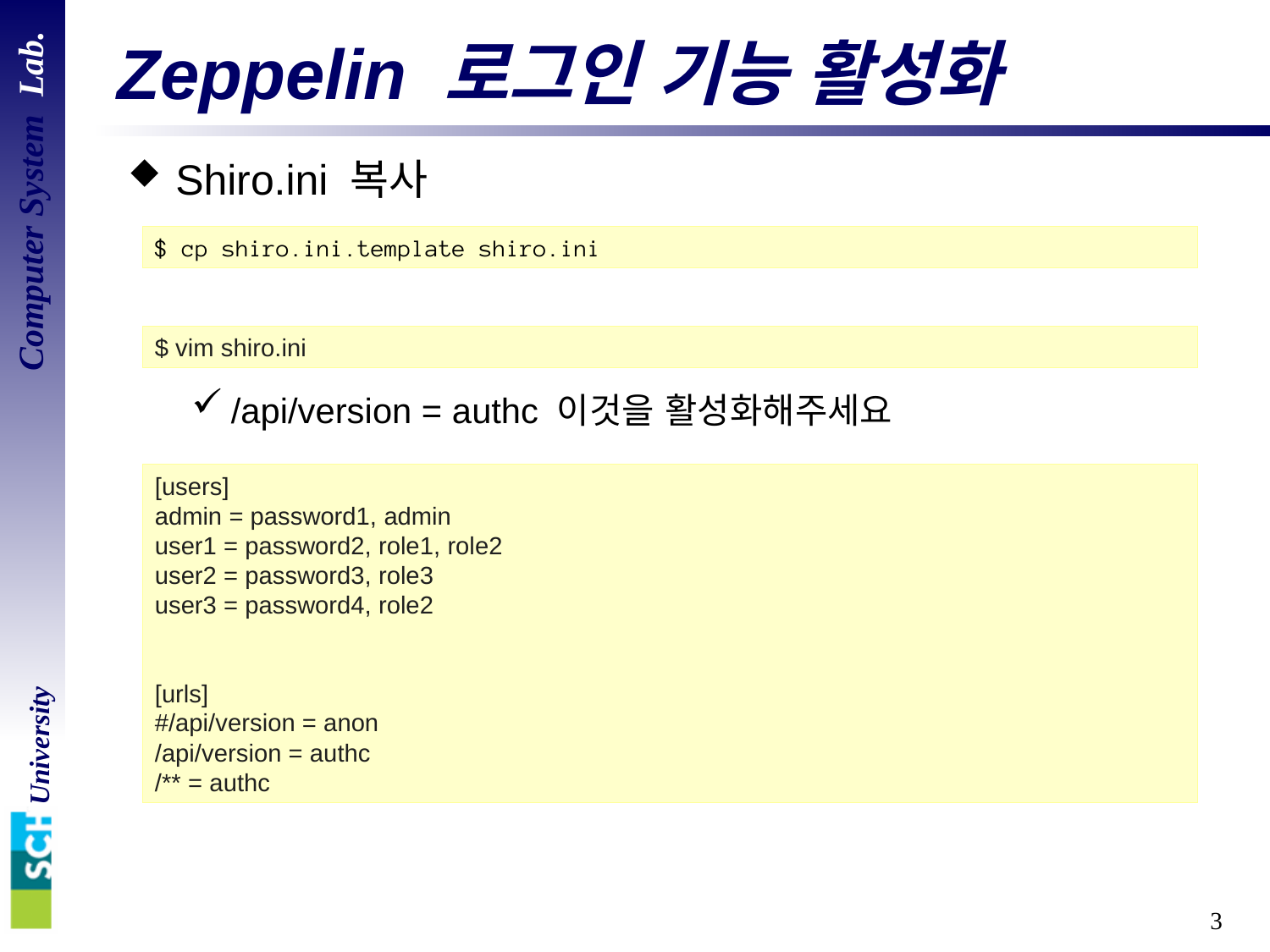

# Zeppelin 로그인 기능 활성화
Shiro.ini 복사

/api/version = authc 이것을 활성화해주세요

$ cp shiro.ini.template shiro.ini
$ vim shiro.ini
[users]
admin = password1, admin
user1 = password2, role1, role2
user2 = password3, role3
user3 = password4, role2

[urls]
#/api/version = anon
/api/version = authc
/** = authc